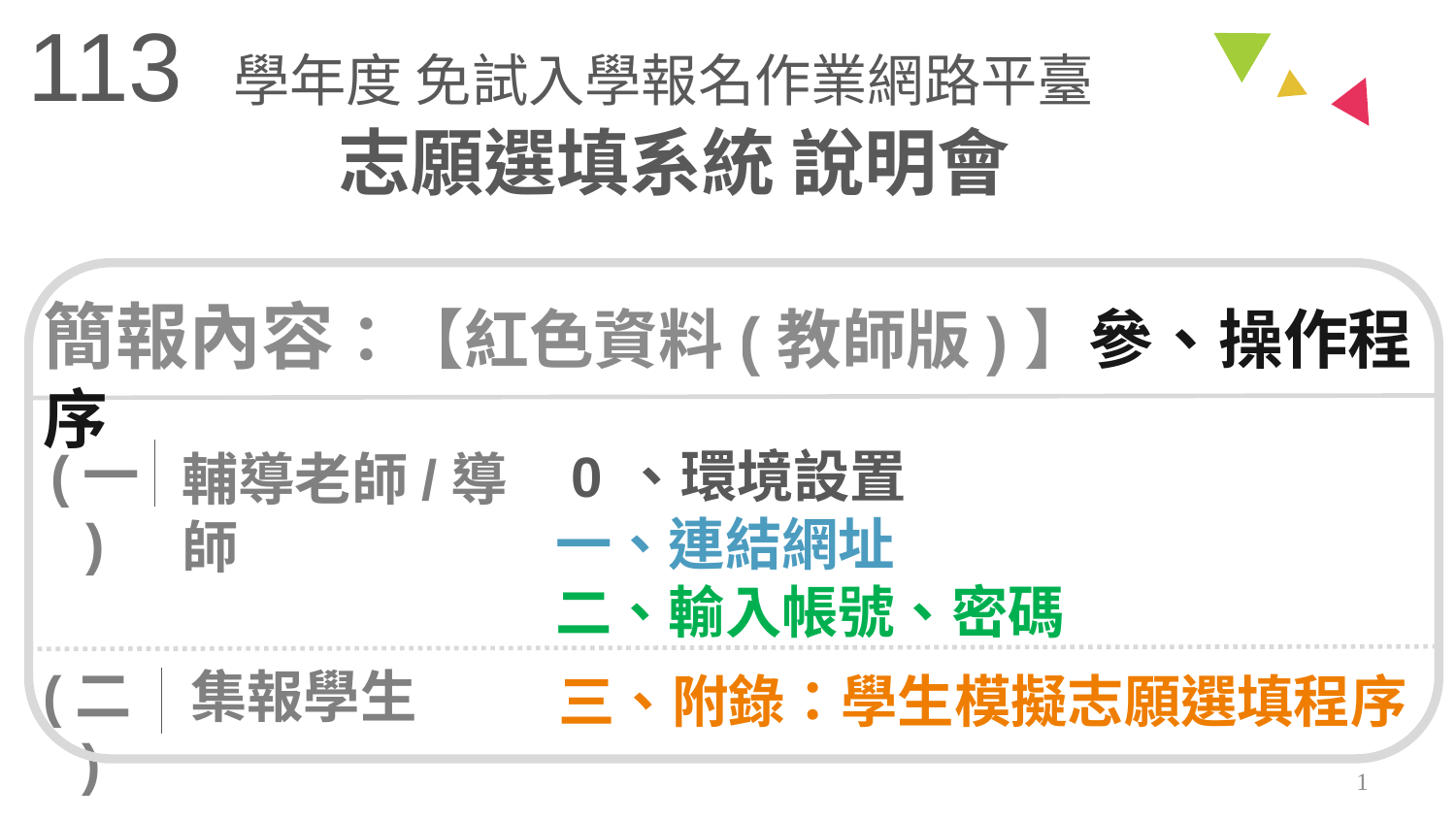

113 學年度 免試入學報名作業網路平臺
                  志願選填系統 說明會

簡報內容：【紅色資料(教師版)】參、操作程序
(一)
 0 、環境設置
一、連結網址
二、輸入帳號、密碼
輔導老師/導師
(二)
集報學生
三、附錄：學生模擬志願選填程序
1